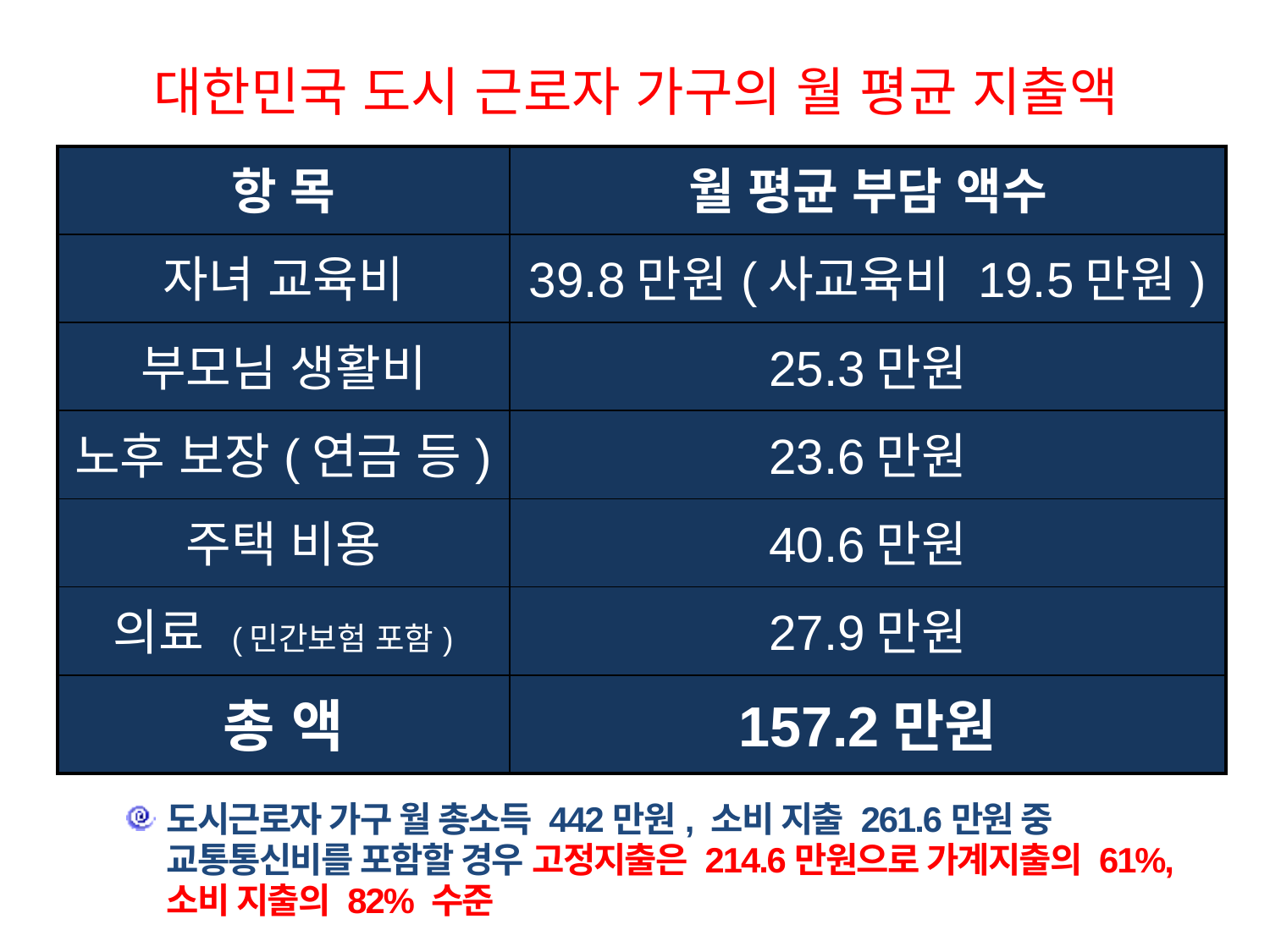

대한민국 도시 근로자 가구의 월 평균 지출액
| 항 목 | 월 평균 부담 액수 |
| --- | --- |
| 자녀 교육비 | 39.8만원(사교육비 19.5만원) |
| 부모님 생활비 | 25.3만원 |
| 노후 보장(연금 등) | 23.6만원 |
| 주택 비용 | 40.6만원 |
| 의료 (민간보험 포함) | 27.9만원 |
| 총 액 | 157.2만원 |
도시근로자 가구 월 총소득 442만원, 소비 지출 261.6만원 중 교통통신비를 포함할 경우 고정지출은 214.6만원으로 가계지출의 61%, 소비 지출의 82% 수준